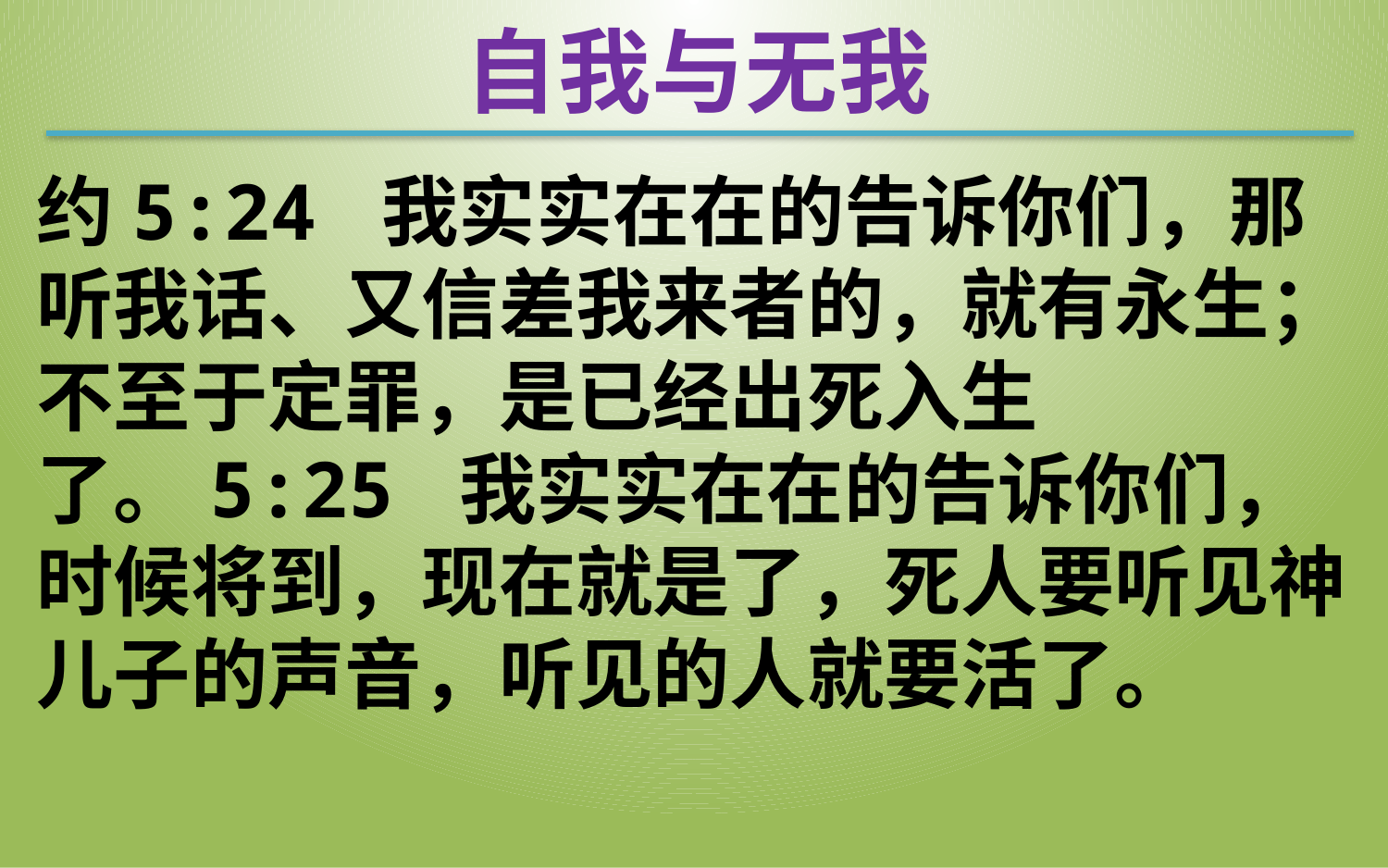

自我与无我
约5:24 我实实在在的告诉你们，那听我话、又信差我来者的，就有永生；不至于定罪，是已经出死入生了。5:25 我实实在在的告诉你们，时候将到，现在就是了，死人要听见神儿子的声音，听见的人就要活了。